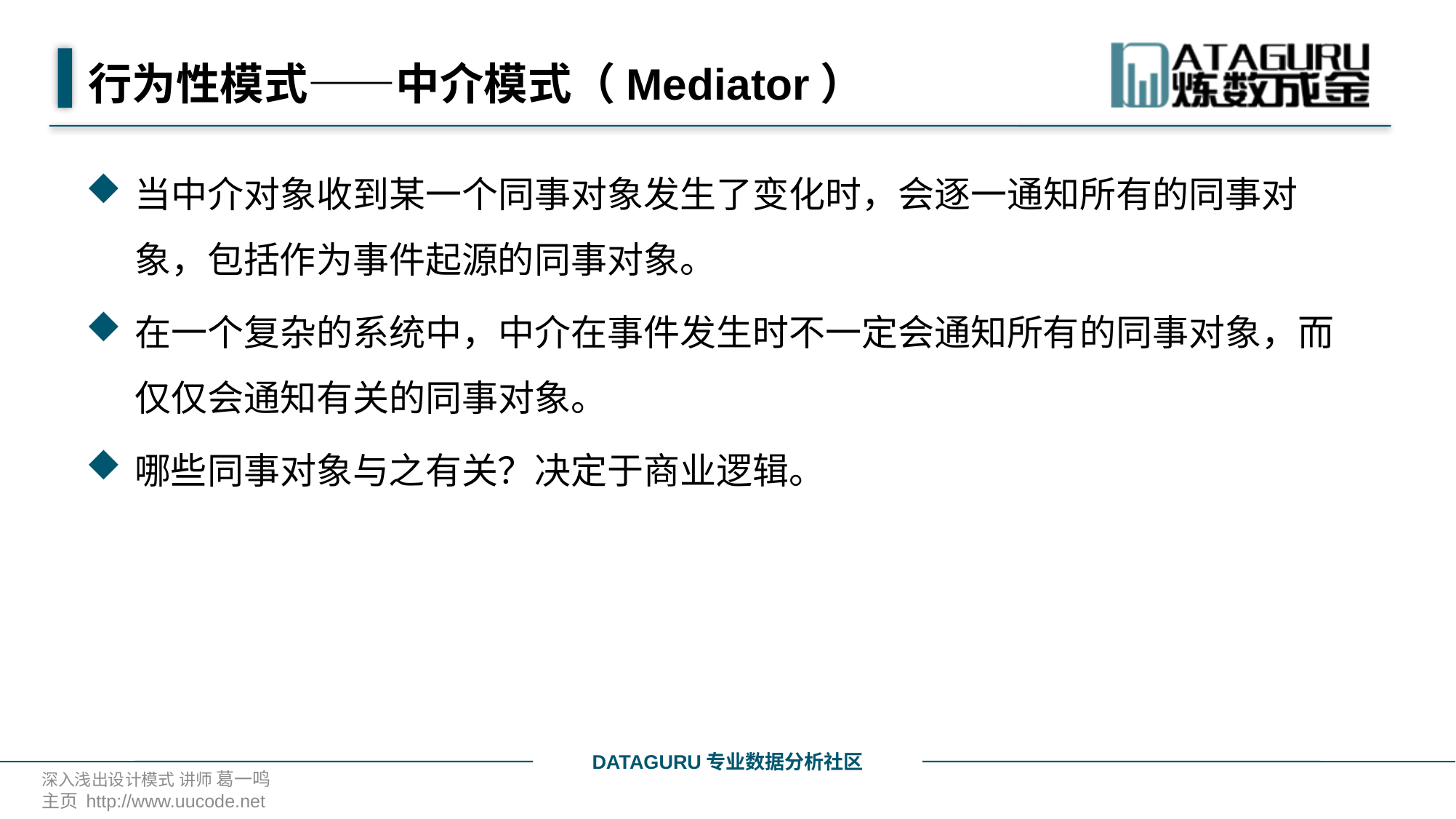

# 行为性模式——中介模式（Mediator）
当中介对象收到某一个同事对象发生了变化时，会逐一通知所有的同事对象，包括作为事件起源的同事对象。
在一个复杂的系统中，中介在事件发生时不一定会通知所有的同事对象，而仅仅会通知有关的同事对象。
哪些同事对象与之有关？决定于商业逻辑。